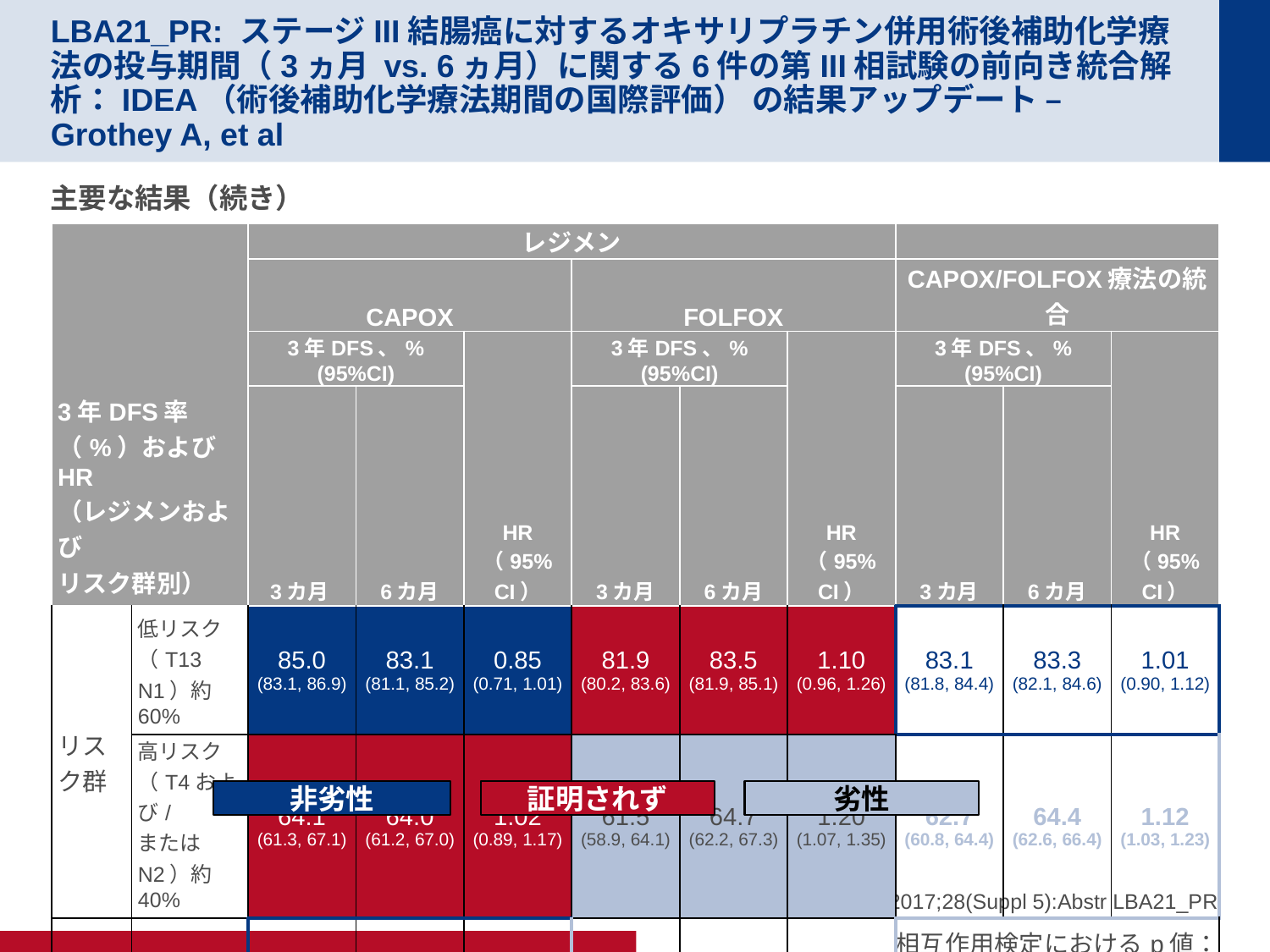

# LBA21_PR: ステージIII結腸癌に対するオキサリプラチン併用術後補助化学療法の投与期間（3ヵ月 vs. 6ヵ月）に関する6件の第III相試験の前向き統合解析：IDEA（術後補助化学療法期間の国際評価） の結果アップデート – Grothey A, et al
主要な結果（続き）
| 3年DFS率（%）およびHR （レジメンおよび リスク群別） |  | レジメン |  |  |  |  |  |  |  |  |
| --- | --- | --- | --- | --- | --- | --- | --- | --- | --- | --- |
|  |  | CAPOX |  |  | FOLFOX |  |  | CAPOX/FOLFOX療法の統合 |  |  |
|  |  | 3年DFS、% (95%CI) |  | HR （95% CI） | 3年DFS、% (95%CI) |  | HR （95% CI） | 3年DFS、% (95%CI) |  | HR （95% CI） |
|  |  | 3カ月 | 6カ月 |  | 3カ月 | 6カ月 |  | 3カ月 | 6カ月 |  |
| リスク群 | 低リスク（T13 N1）約60% | 85.0 (83.1, 86.9) | 83.1 (81.1, 85.2) | 0.85 (0.71, 1.01) | 81.9 (80.2, 83.6) | 83.5 (81.9, 85.1) | 1.10 (0.96, 1.26) | 83.1 (81.8, 84.4) | 83.3 (82.1, 84.6) | 1.01 (0.90, 1.12) |
|  | 高リスク（T4および/ またはN2）約40% | 64.1 (61.3, 67.1) | 64.0 (61.2, 67.0) | 1.02 (0.89, 1.17) | 61.5 (58.9, 64.1) | 64.7 (62.2, 67.3) | 1.20 (1.07, 1.35) | 62.7 (60.8, 64.4) | 64.4 (62.6, 66.4) | 1.12 (1.03, 1.23) |
|  | リスク 群統合 | 75.9 (74.2, 77.6) | 74.8 (73.1, 76.6) | 0.95 (0.85, 1.06) | 73.6 (72.2, 75.1) | 76.0 (74.6, 77.5) | 1.16 (1.06, 1.26) | 相互作用検定におけるp値： レジメン：0.0061 リスク群: 0.11 |  |  |
非劣性
証明されず
劣性
Grothey A, et al. Ann Oncol 2017;28(Suppl 5):Abstr LBA21_PR